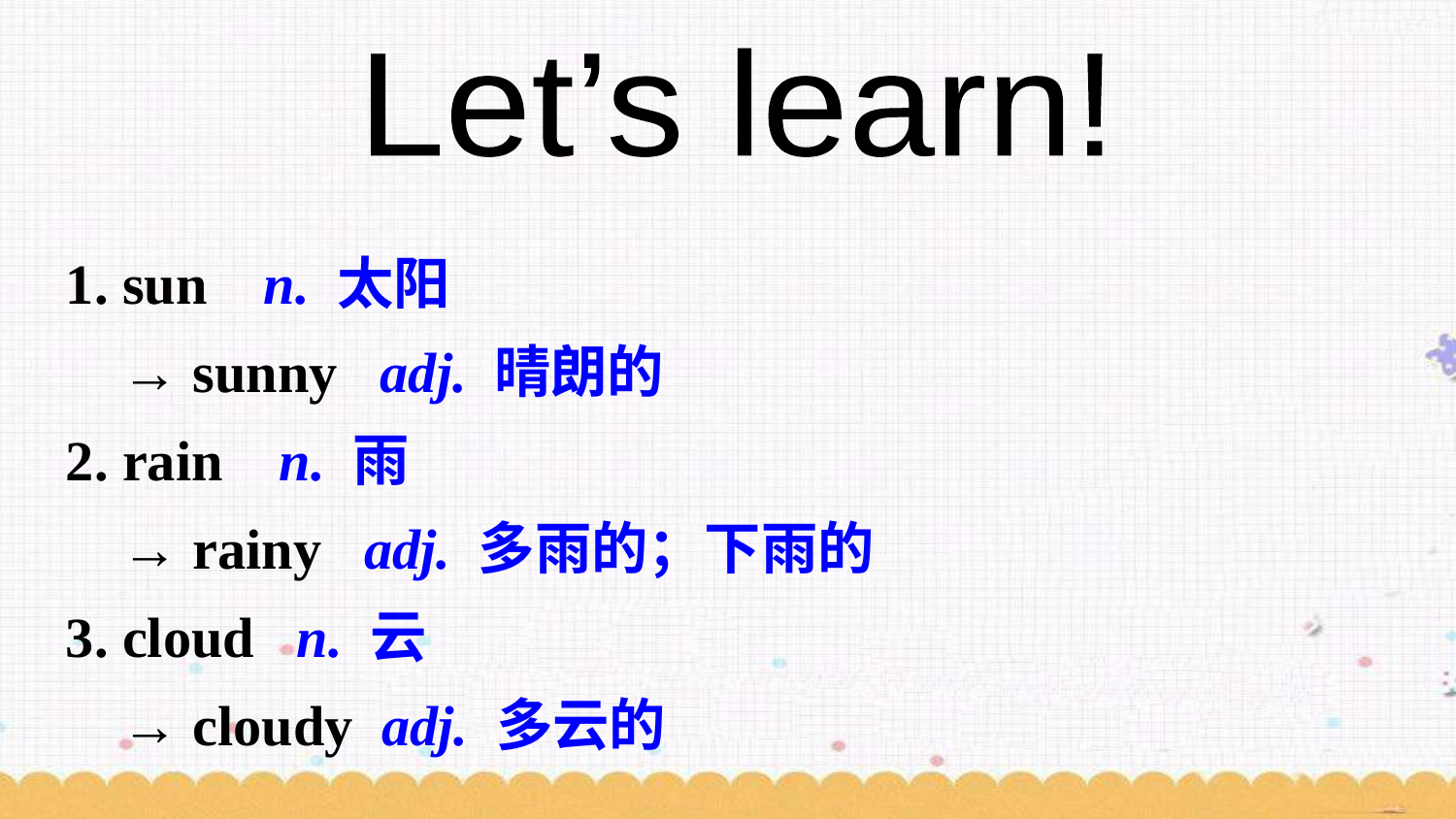

Let’s learn!
1. sun    n. 太阳
    → sunny   adj. 晴朗的
2. rain    n. 雨
    → rainy   adj. 多雨的；下雨的
3. cloud   n. 云
    → cloudy  adj. 多云的